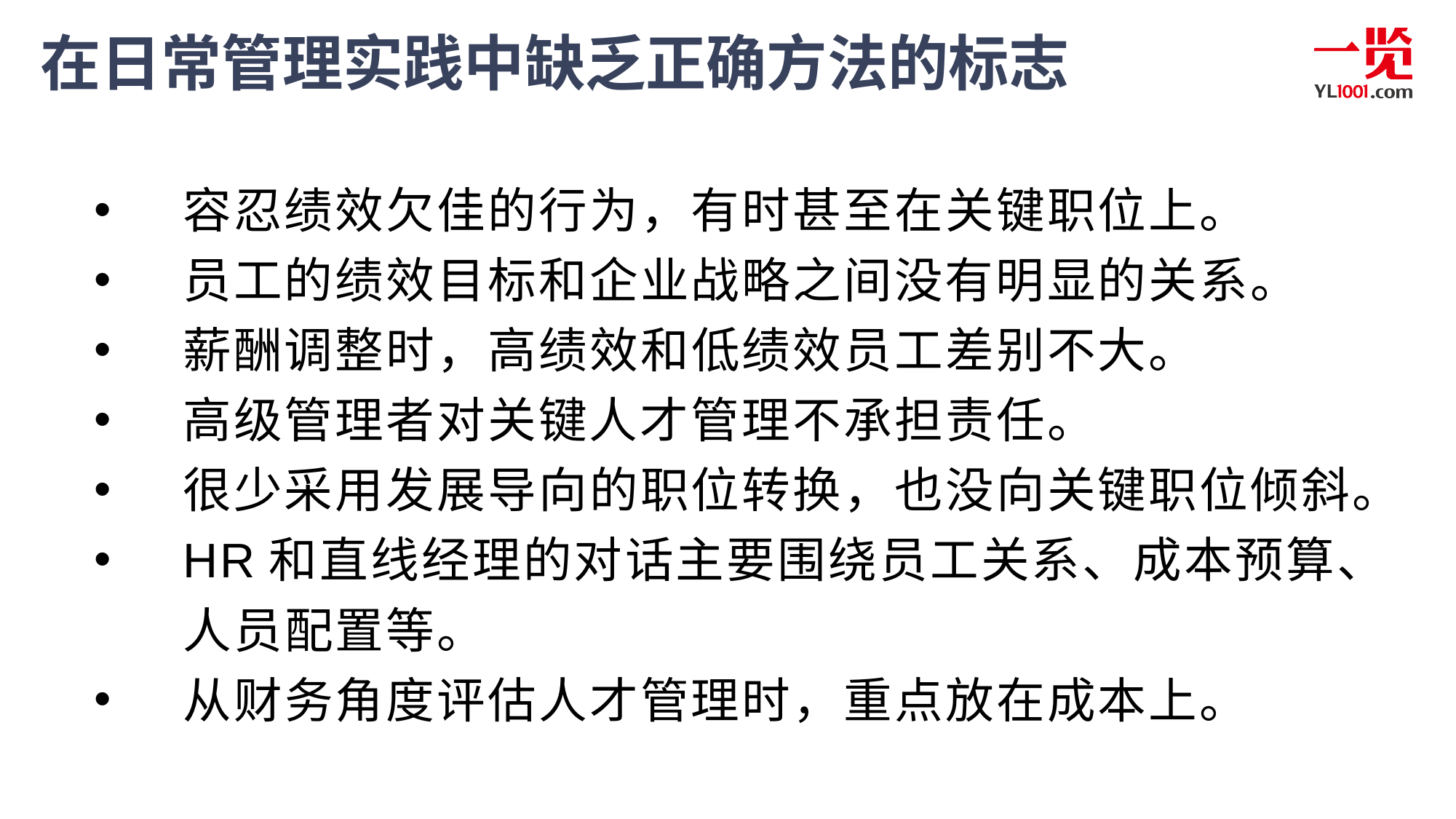

在日常管理实践中缺乏正确方法的标志
容忍绩效欠佳的行为，有时甚至在关键职位上。
员工的绩效目标和企业战略之间没有明显的关系。
薪酬调整时，高绩效和低绩效员工差别不大。
高级管理者对关键人才管理不承担责任。
很少采用发展导向的职位转换，也没向关键职位倾斜。
HR和直线经理的对话主要围绕员工关系、成本预算、人员配置等。
从财务角度评估人才管理时，重点放在成本上。